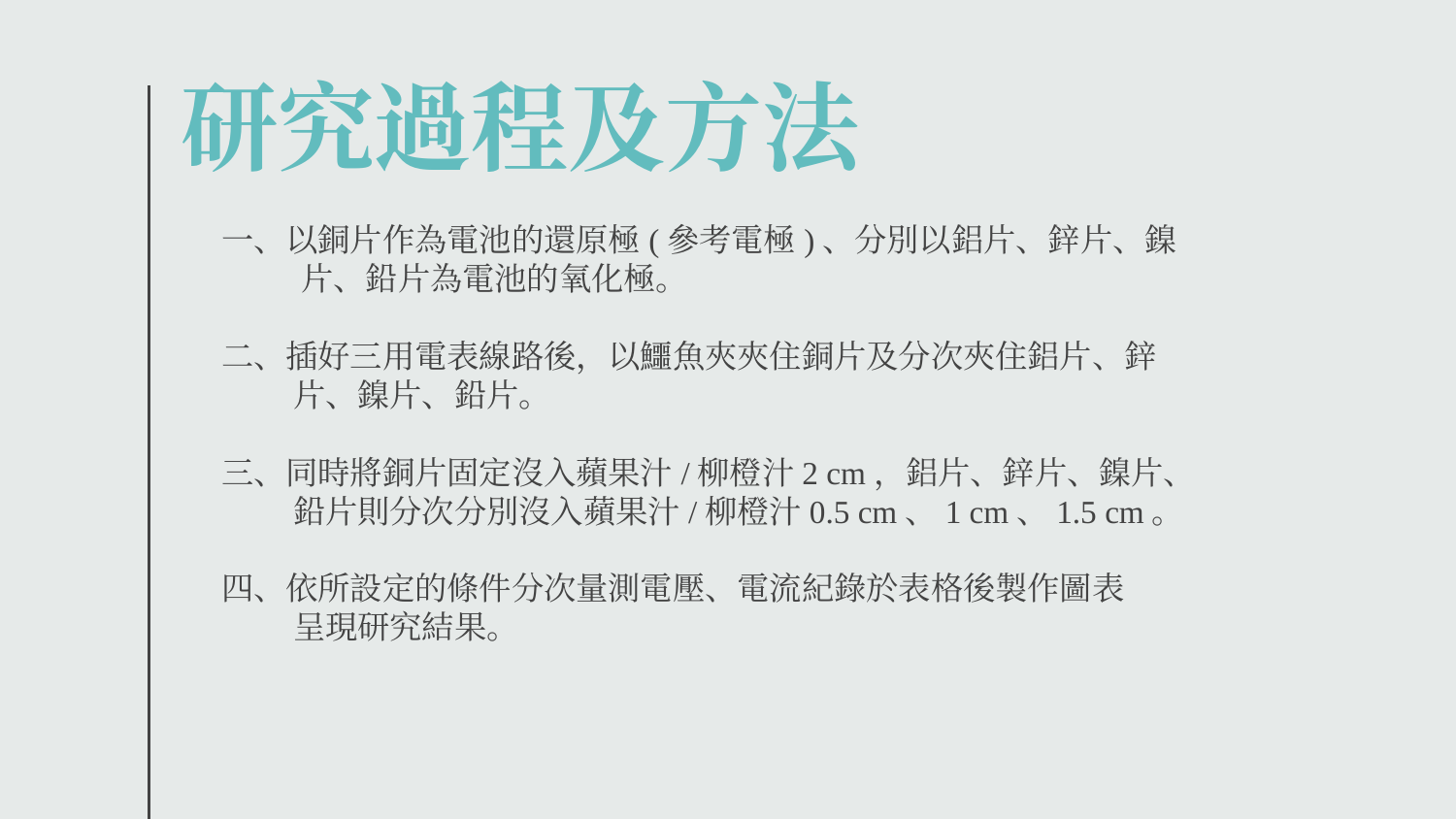

# 研究過程及方法
一、以銅片作為電池的還原極(參考電極)、分別以鋁片、鋅片、鎳
         片、鉛片為電池的氧化極。

二、插好三用電表線路後，以鱷魚夾夾住銅片及分次夾住鋁片、鋅
        片、鎳片、鉛片。

三、同時將銅片固定沒入蘋果汁/柳橙汁2 cm，鋁片、鋅片、鎳片、
        鉛片則分次分別沒入蘋果汁/柳橙汁0.5 cm、1 cm、1.5 cm。

四、依所設定的條件分次量測電壓、電流紀錄於表格後製作圖表
        呈現研究結果。